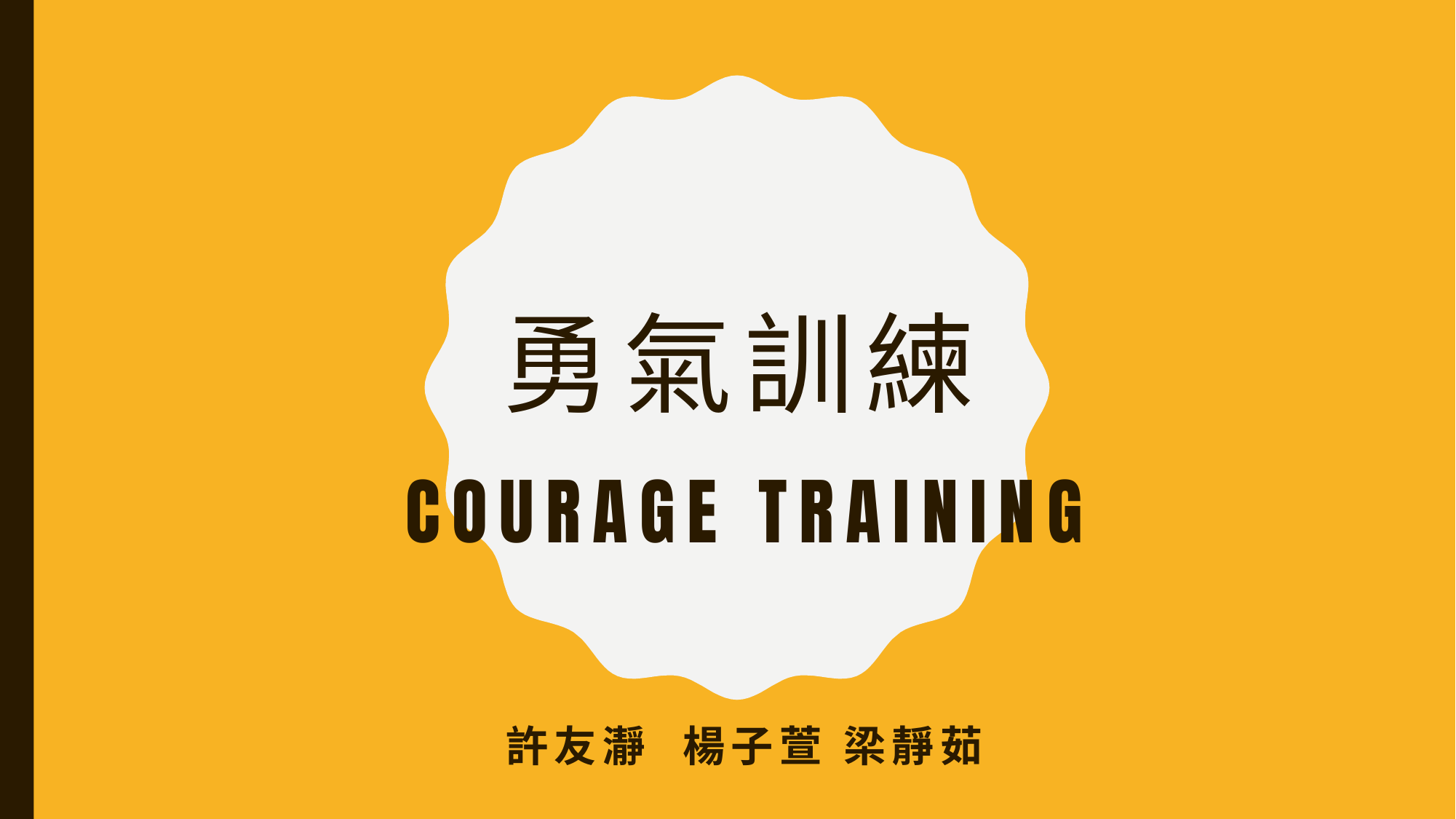

# 勇氣訓練 Courage training
許友瀞  楊子萱 梁靜茹